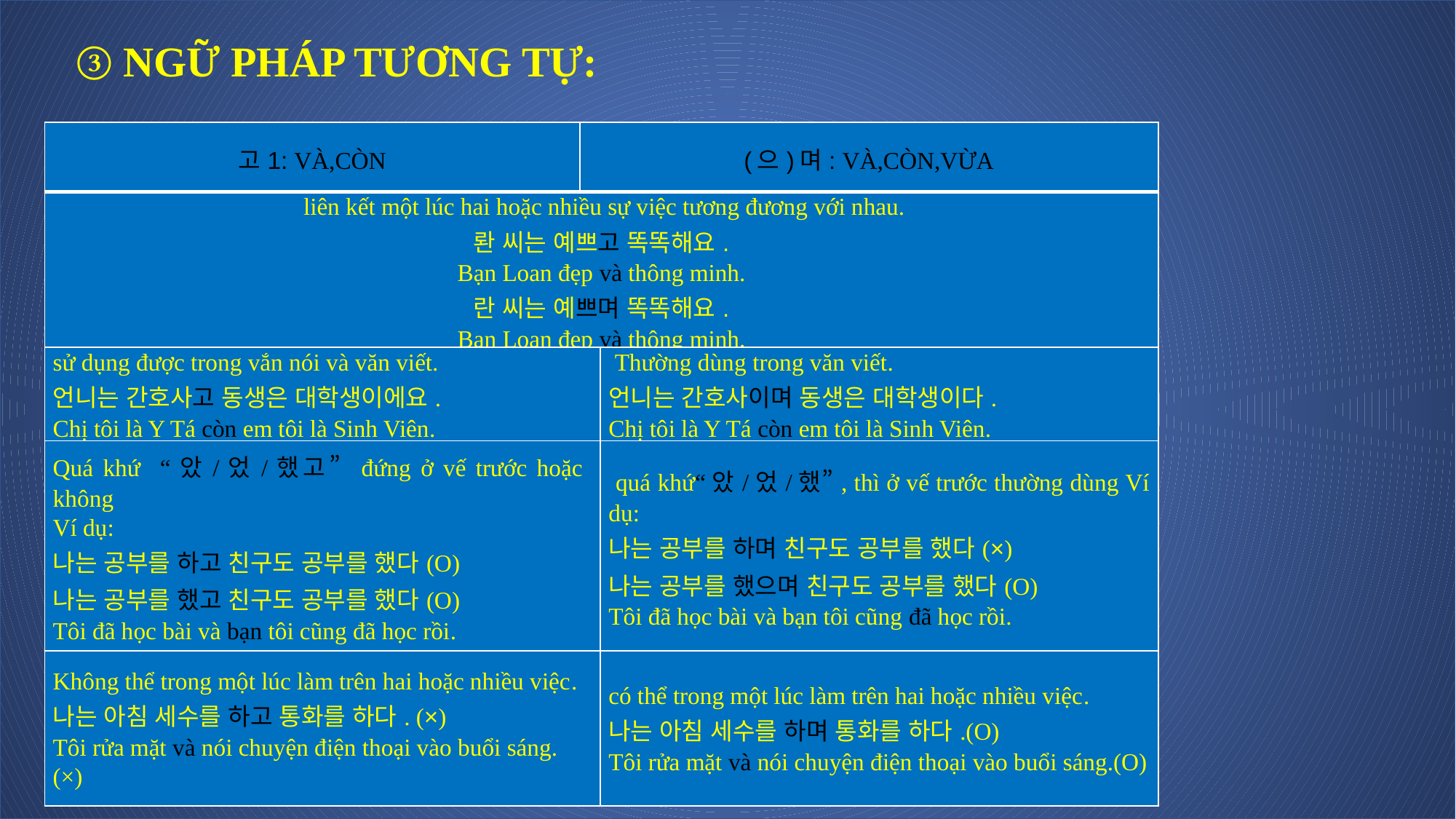

③ NGỮ PHÁP TƯƠNG TỰ:
| 고1: VÀ,CÒN | (으)며: VÀ,CÒN,VỪA |  |
| --- | --- | --- |
| liên kết một lúc hai hoặc nhiều sự việc tương đương với nhau. 롼 씨는 예쁘고 똑똑해요. Bạn Loan đẹp và thông minh. 란 씨는 예쁘며 똑똑해요. Bạn Loan đẹp và thông minh. |  |  |
| sử dụng được trong vắn nói và văn viết. 언니는 간호사고 동생은 대학생이에요. Chị tôi là Y Tá còn em tôi là Sinh Viên. |  | Thường dùng trong văn viết. 언니는 간호사이며 동생은 대학생이다. Chị tôi là Y Tá còn em tôi là Sinh Viên. |
| Quá khứ “았/었/했고” đứng ở vế trước hoặc không Ví dụ: 나는 공부를 하고 친구도 공부를 했다(O) 나는 공부를 했고 친구도 공부를 했다(O) Tôi đã học bài và bạn tôi cũng đã học rồi. |  | quá khứ“았/었/했”, thì ở vế trước thường dùng Ví dụ: 나는 공부를 하며 친구도 공부를 했다(×) 나는 공부를 했으며 친구도 공부를 했다(O) Tôi đã học bài và bạn tôi cũng đã học rồi. |
| Không thể trong một lúc làm trên hai hoặc nhiều việc. 나는 아침 세수를 하고 통화를 하다. (×) Tôi rửa mặt và nói chuyện điện thoại vào buổi sáng. (×) |  | có thể trong một lúc làm trên hai hoặc nhiều việc. 나는 아침 세수를 하며 통화를 하다.(O) Tôi rửa mặt và nói chuyện điện thoại vào buổi sáng.(O) |